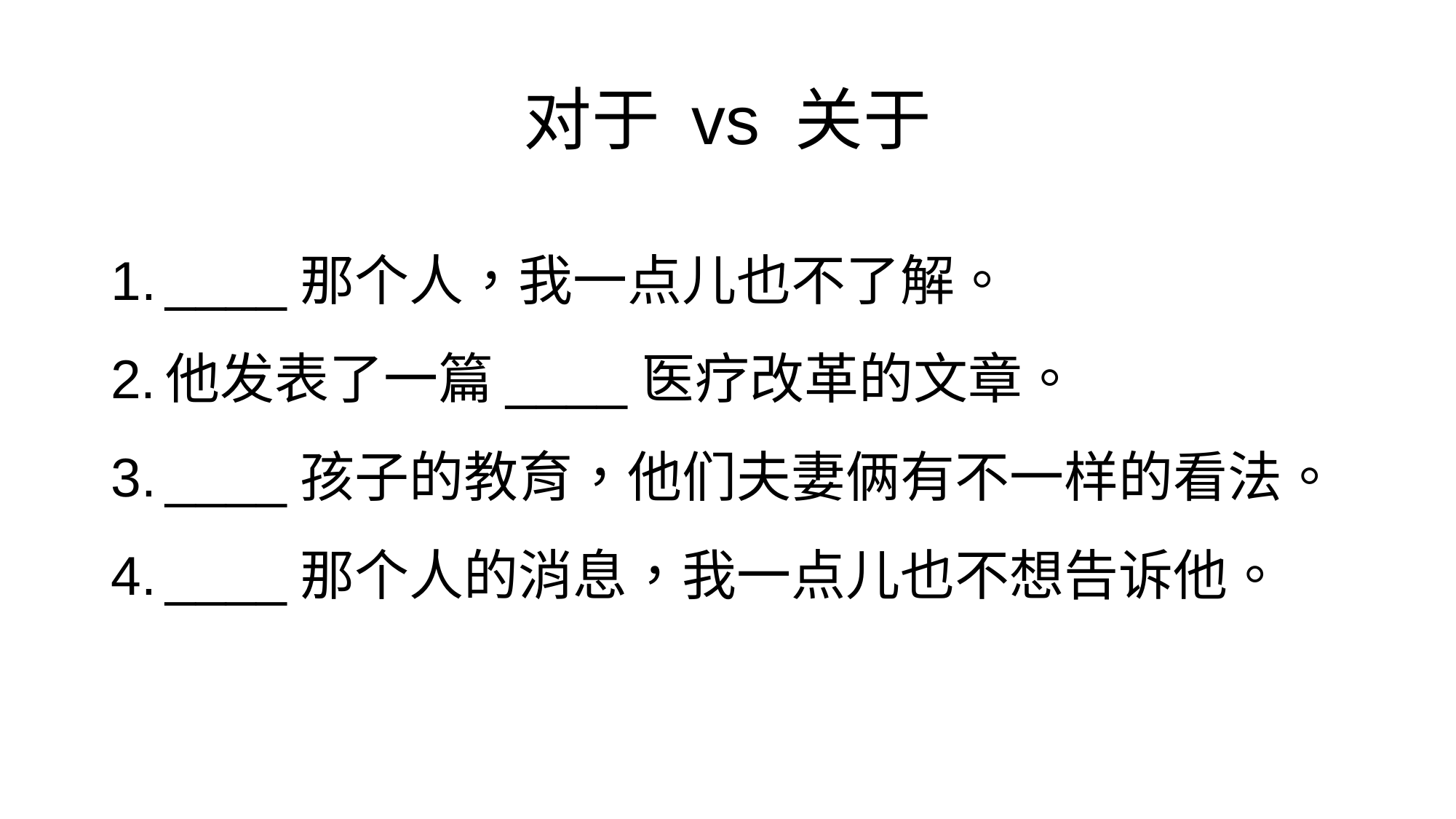

# 对于 vs 关于
____那个人，我一点儿也不了解。
他发表了一篇____医疗改革的文章。
____孩子的教育，他们夫妻俩有不一样的看法。
____那个人的消息，我一点儿也不想告诉他。